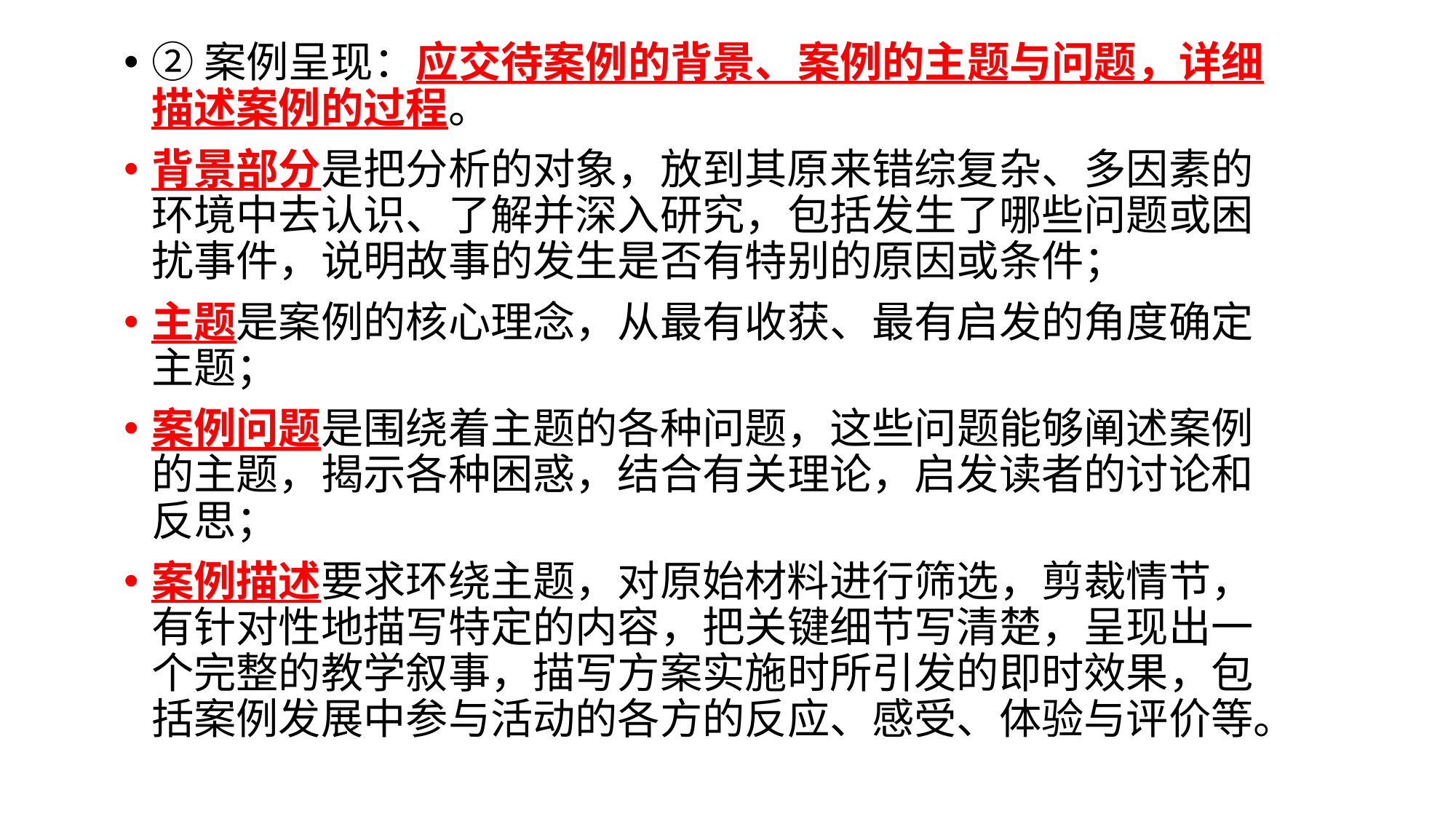

②案例呈现：应交待案例的背景、案例的主题与问题，详细描述案例的过程。
背景部分是把分析的对象，放到其原来错综复杂、多因素的环境中去认识、了解并深入研究，包括发生了哪些问题或困扰事件，说明故事的发生是否有特别的原因或条件；
主题是案例的核心理念，从最有收获、最有启发的角度确定主题；
案例问题是围绕着主题的各种问题，这些问题能够阐述案例的主题，揭示各种困惑，结合有关理论，启发读者的讨论和反思；
案例描述要求环绕主题，对原始材料进行筛选，剪裁情节，有针对性地描写特定的内容，把关键细节写清楚，呈现出一个完整的教学叙事，描写方案实施时所引发的即时效果，包括案例发展中参与活动的各方的反应、感受、体验与评价等。